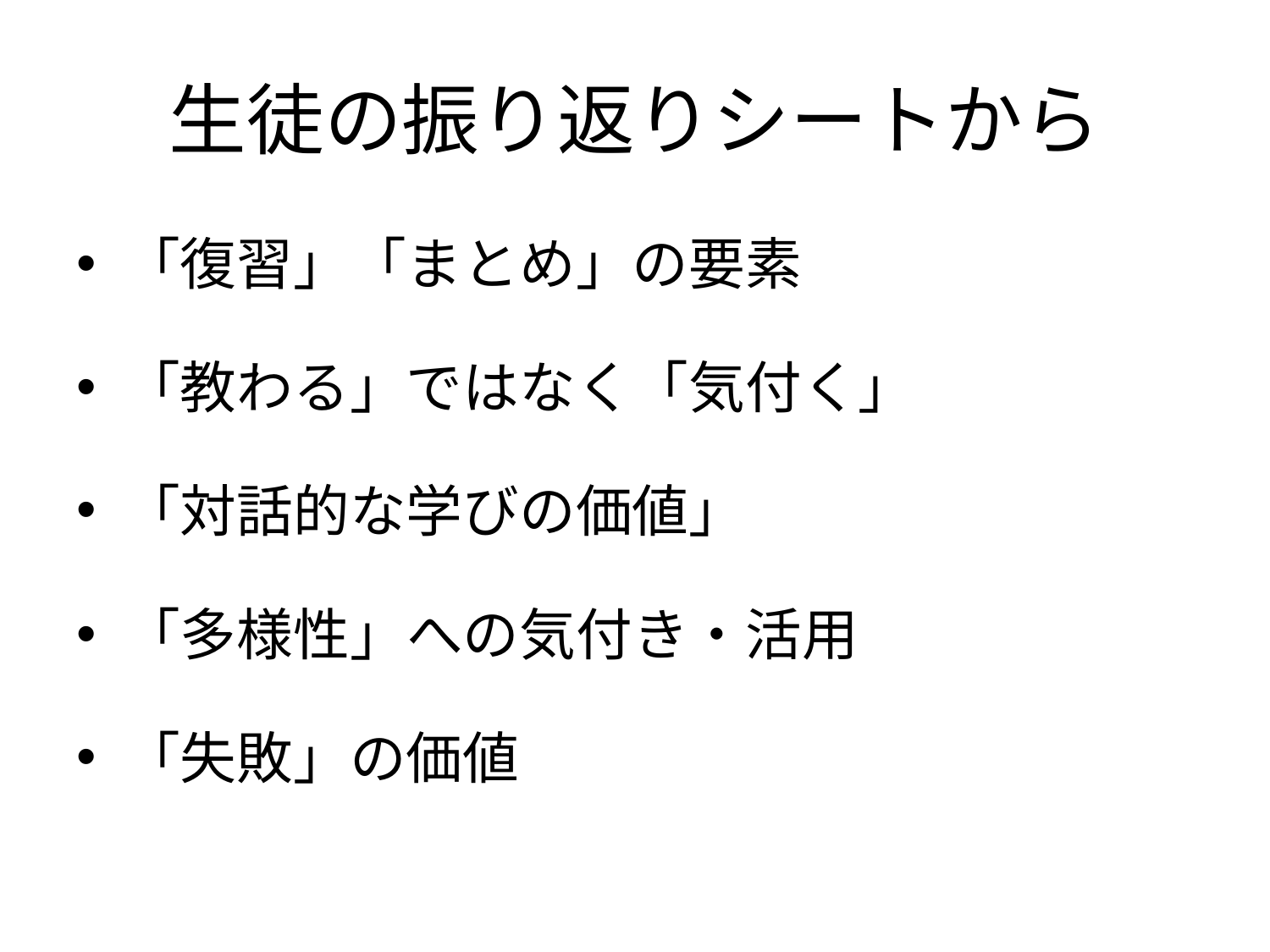

# 生徒の振り返りシートから
「復習」「まとめ」の要素

「教わる」ではなく「気付く」

「対話的な学びの価値」

「多様性」への気付き・活用

「失敗」の価値